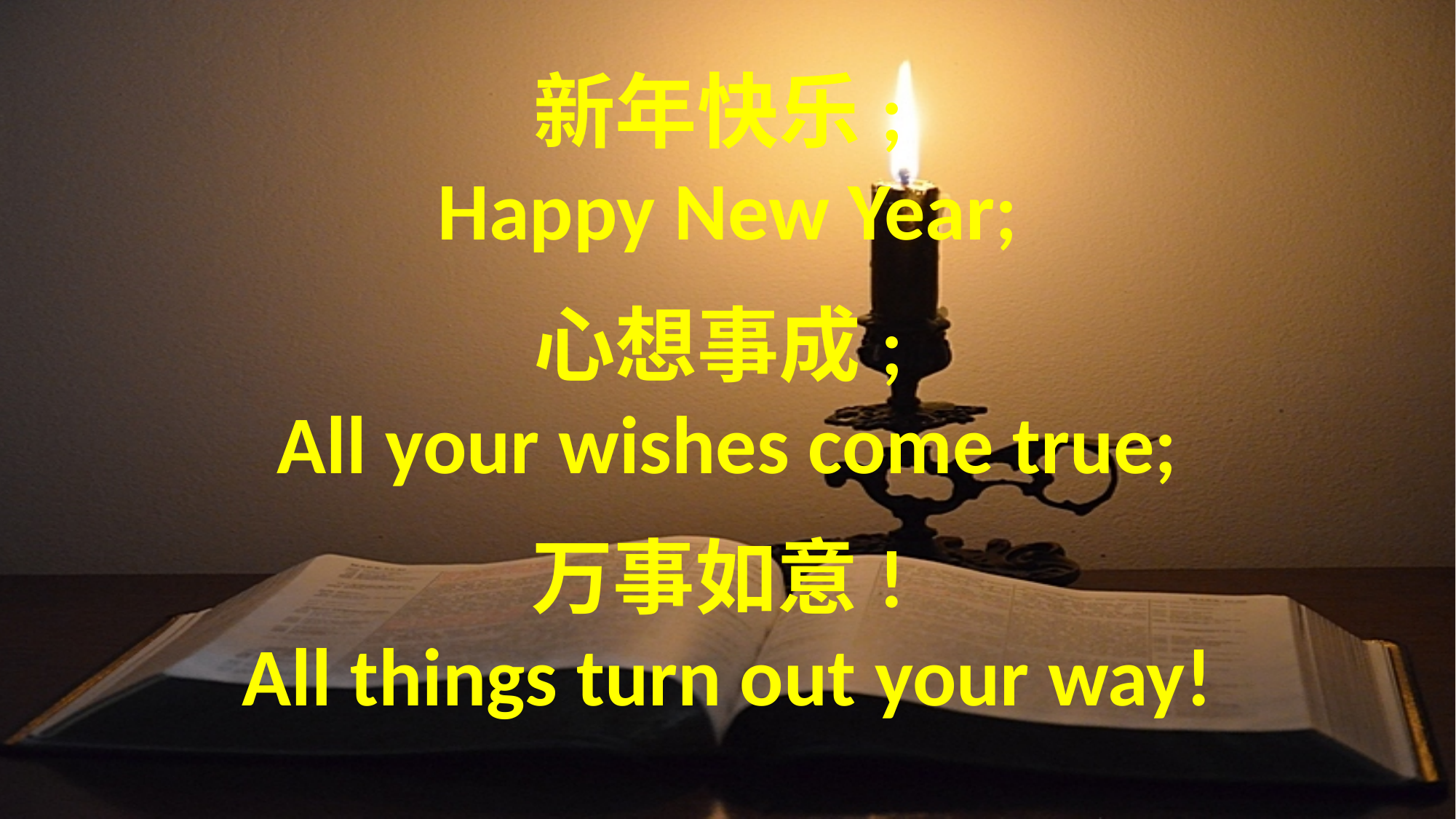

新年快乐;
Happy New Year;
心想事成;
All your wishes come true;
万事如意!
All things turn out your way!